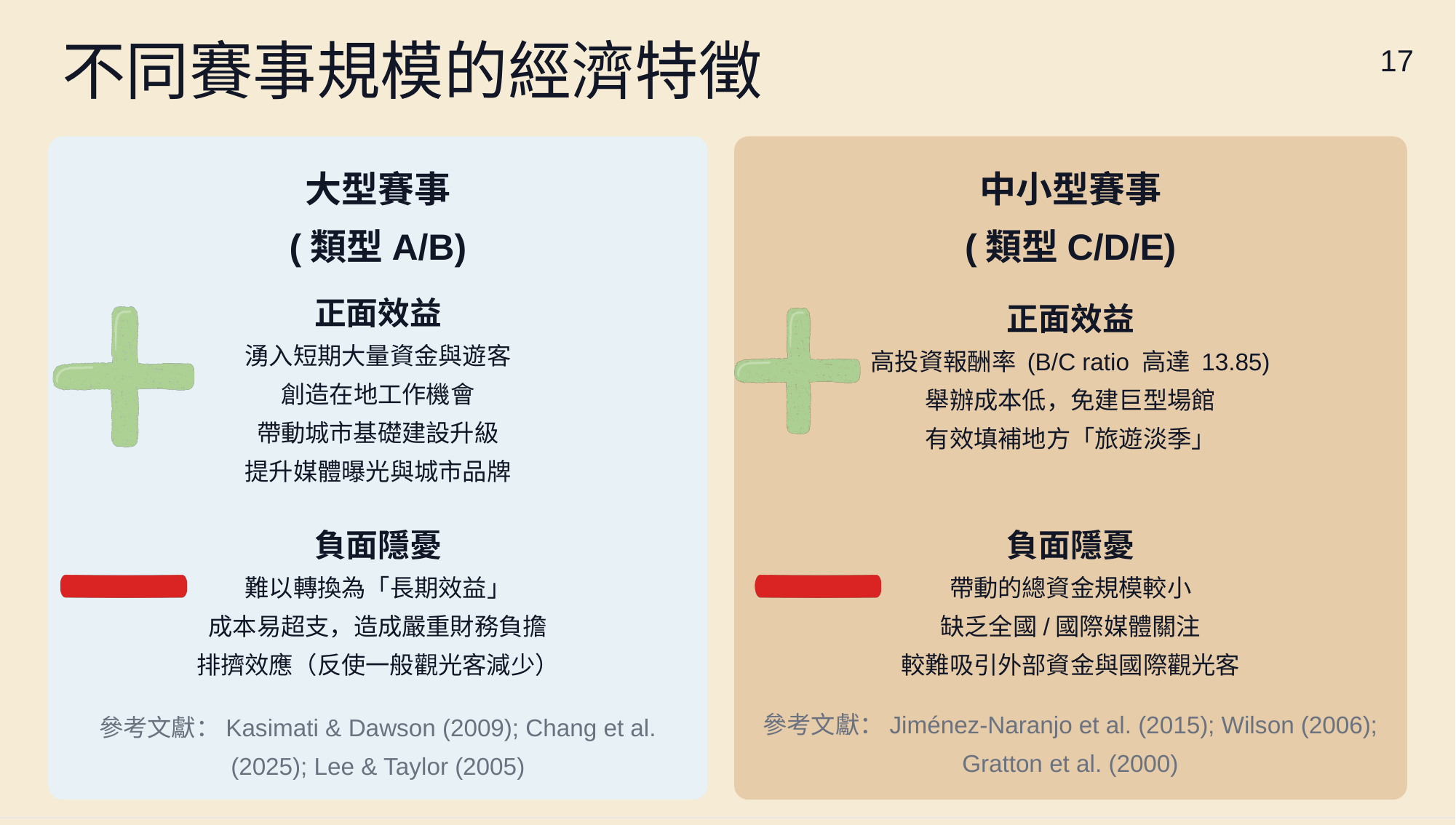

不同賽事規模的經濟特徵
17

大型賽事
(類型A/B)
中小型賽事
(類型C/D/E)
正面效益
湧入短期大量資金與遊客
創造在地工作機會
帶動城市基礎建設升級
提升媒體曝光與城市品牌
正面效益
高投資報酬率 (B/C ratio 高達 13.85)
舉辦成本低，免建巨型場館
有效填補地方「旅遊淡季」

負面隱憂
難以轉換為「長期效益」
成本易超支，造成嚴重財務負擔
排擠效應（反使一般觀光客減少）
負面隱憂
帶動的總資金規模較小
缺乏全國/國際媒體關注
較難吸引外部資金與國際觀光客

參考文獻：Jiménez-Naranjo et al. (2015); Wilson (2006); Gratton et al. (2000)
參考文獻：Kasimati & Dawson (2009); Chang et al. (2025); Lee & Taylor (2005)